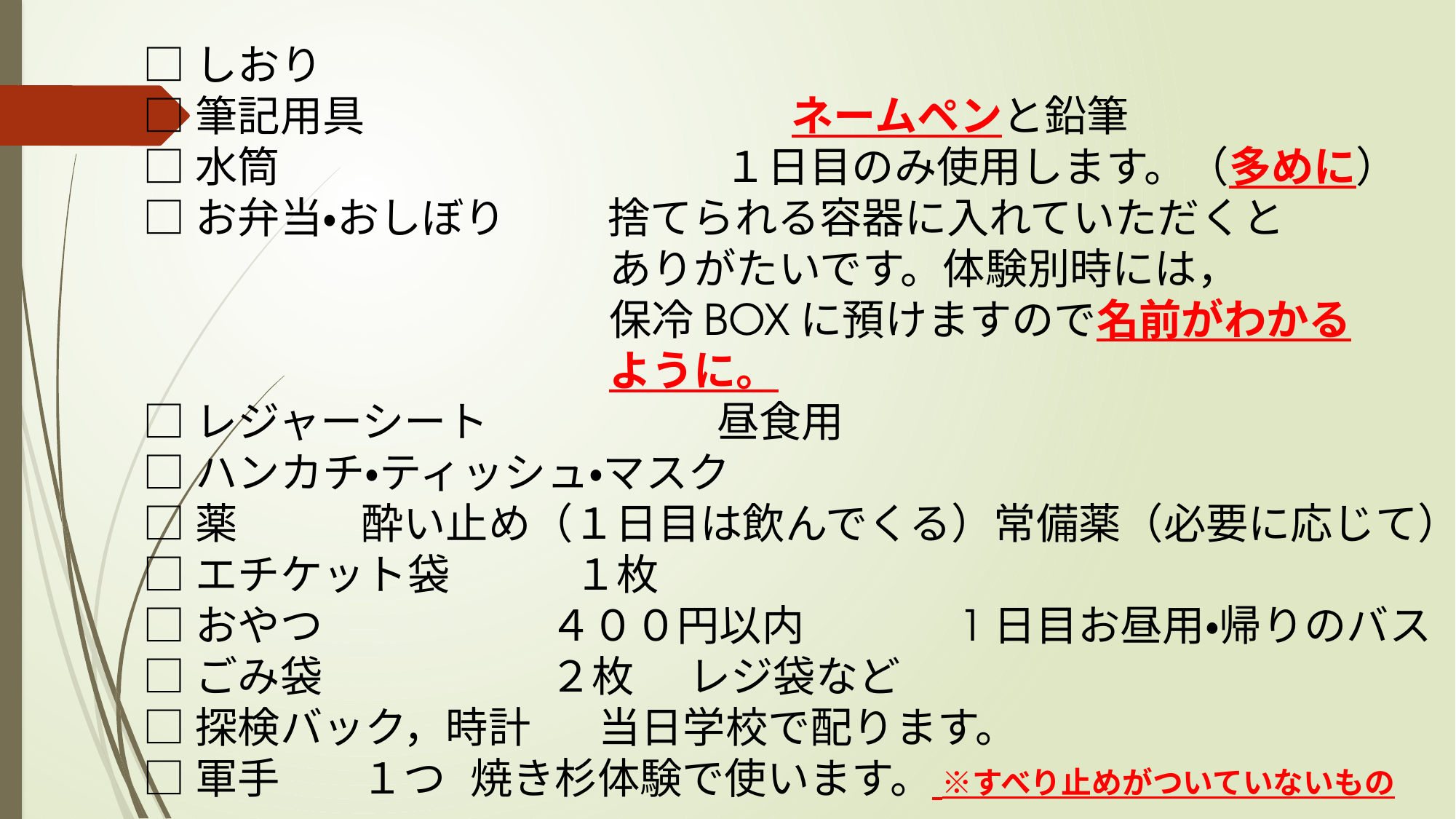

□しおり
□筆記用具		　　　　　ネームペンと鉛筆
□水筒		　　　　　　１日目のみ使用します。（多めに）
□お弁当・おしぼり	   捨てられる容器に入れていただくと
　　　　　　　　　　　ありがたいです。体験別時には，
　　　　　　　　　　　保冷BOXに預けますので名前がわかる
　　　　　　　　　　　ように。
□レジャーシート		   昼食用
□ハンカチ・ティッシュ・マスク
□薬		酔い止め（１日目は飲んでくる）常備薬（必要に応じて）
□エチケット袋	           １枚
□おやつ	                    ４００円以内	　1日目お昼用・帰りのバス
□ごみ袋	                    ２枚	レジ袋など
□探検バック，時計	  当日学校で配ります。
□軍手	１つ	焼き杉体験で使います。 ※すべり止めがついていないもの